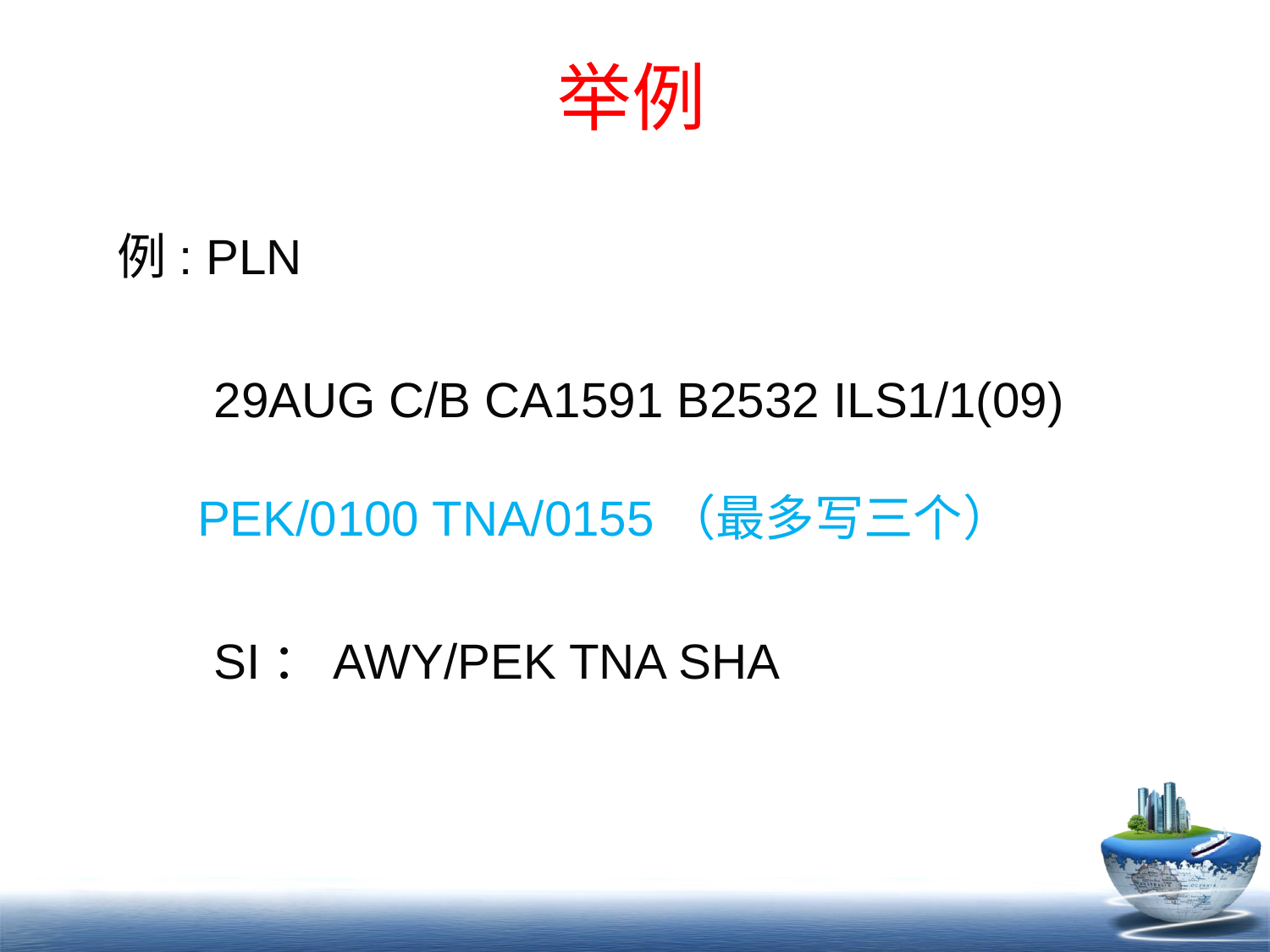

# 举例
例: PLN
       29AUG C/B CA1591 B2532 ILS1/1(09)   PEK/0100 TNA/0155（最多写三个）
       SI：AWY/PEK TNA SHA